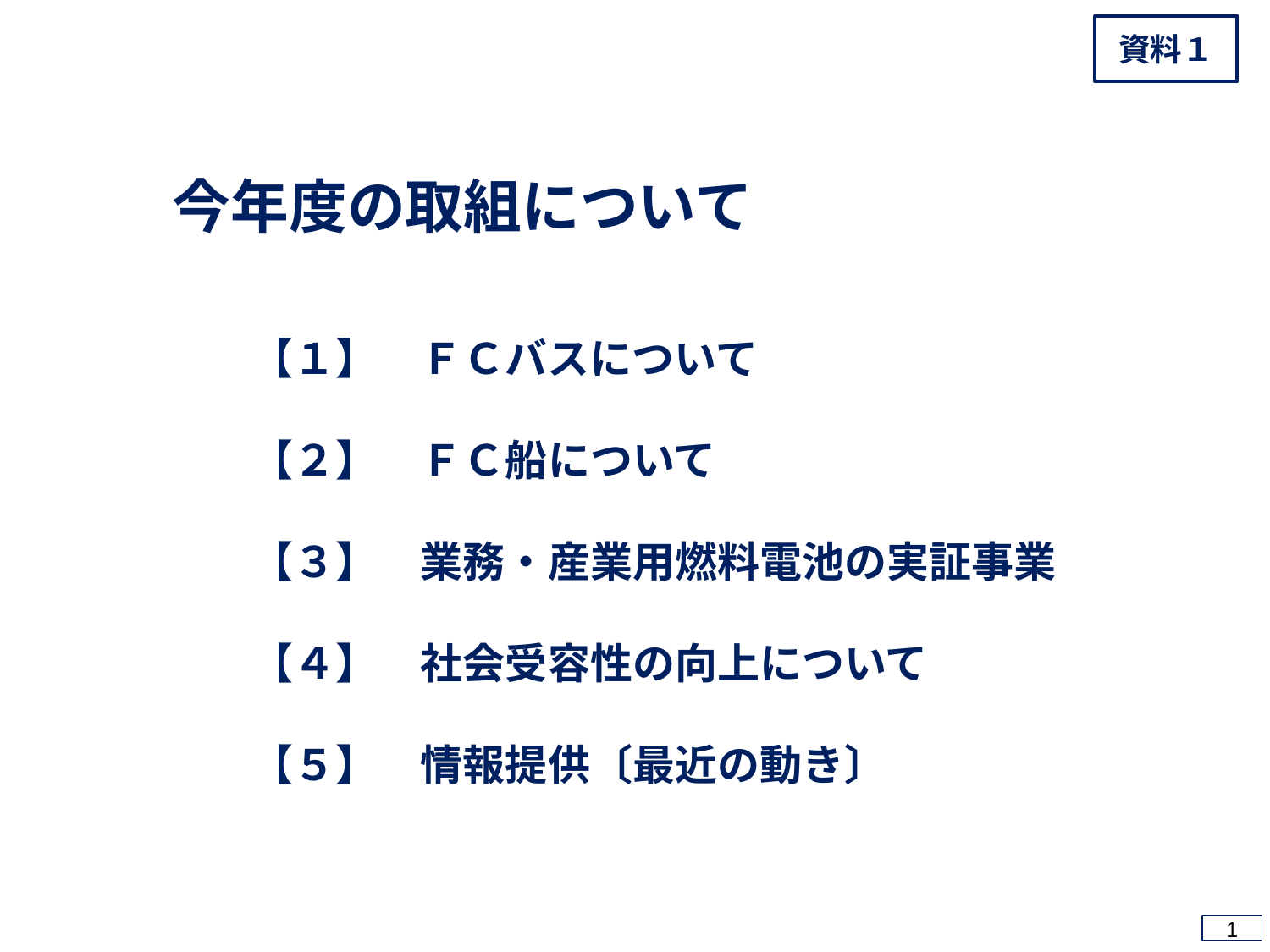

資料１
今年度の取組について
　【１】　ＦＣバスについて

　【２】　ＦＣ船について

　【３】　業務・産業用燃料電池の実証事業

　【４】　社会受容性の向上について

　【５】　情報提供〔最近の動き〕
1